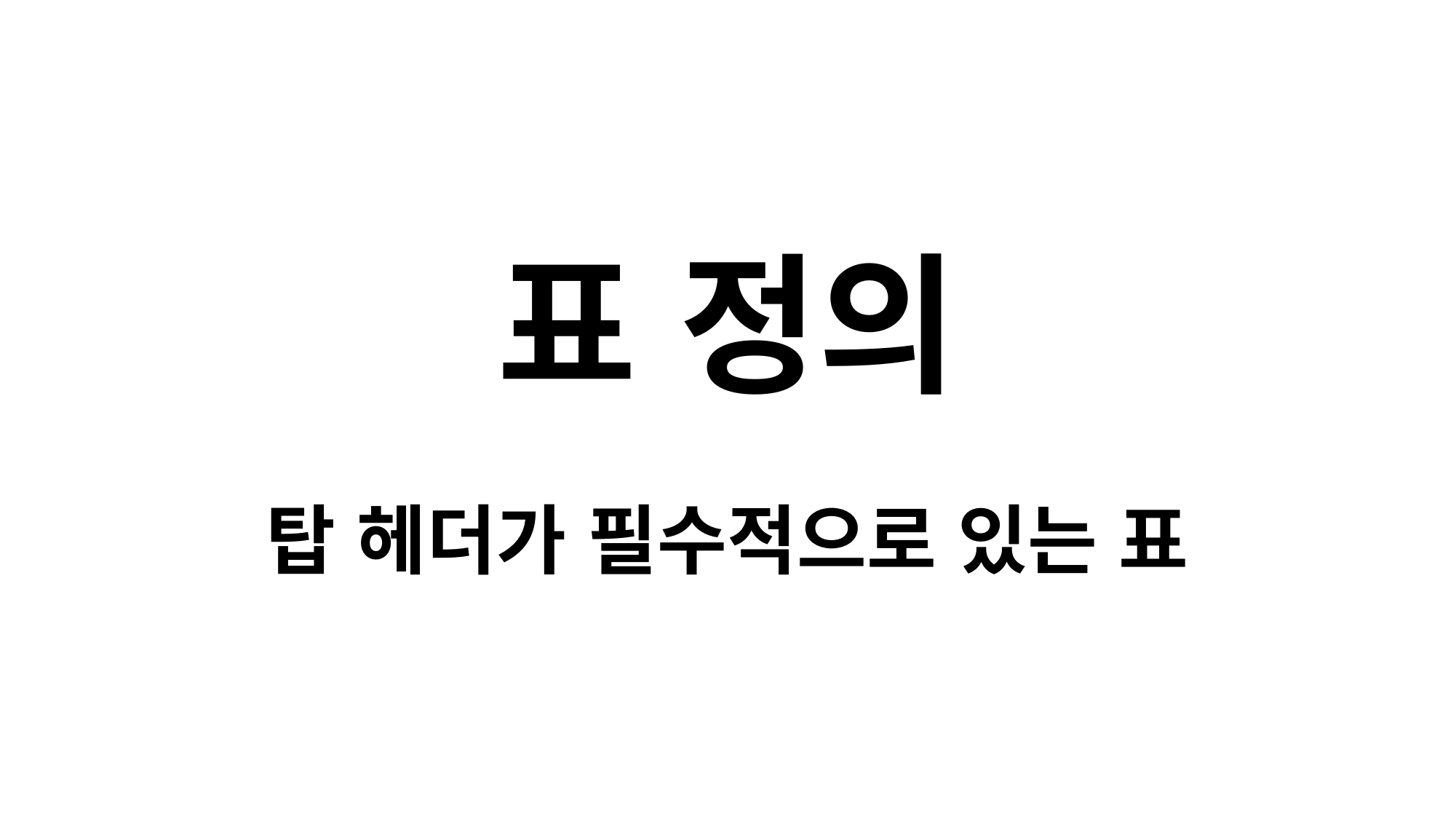

# 표 정의
탑 헤더가 필수적으로 있는 표